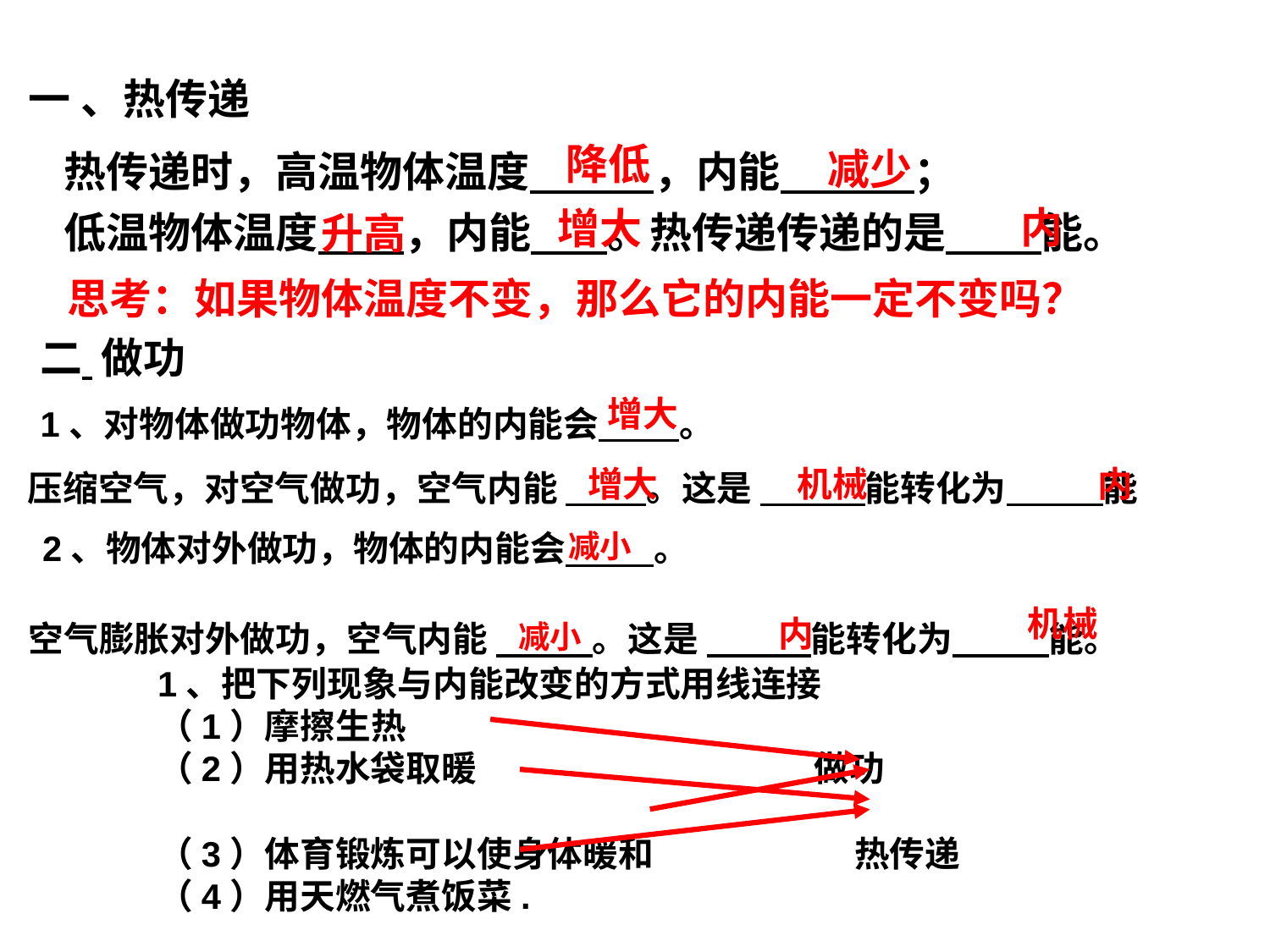

一 、热传递
热传递时，高温物体温度             ，内能              ；
低温物体温度         ，内能        。热传递传递的是          能。
降低
减少
内
增大
升高
思考：如果物体温度不变，那么它的内能一定不变吗？
二  做功
增大
1、对物体做功物体，物体的内能会          。
压缩空气，对空气做功，空气内能           。这是              能转化为            能
增大
机械
内
2、物体对外做功，物体的内能会           。
减小
机械
内
空气膨胀对外做功，空气内能             。这是              能转化为            能。
减小
1、把下列现象与内能改变的方式用线连接
（1）摩擦生热
（2）用热水袋取暖                                          做功
（3）体育锻炼可以使身体暖和                         热传递
（4）用天燃气煮饭菜.